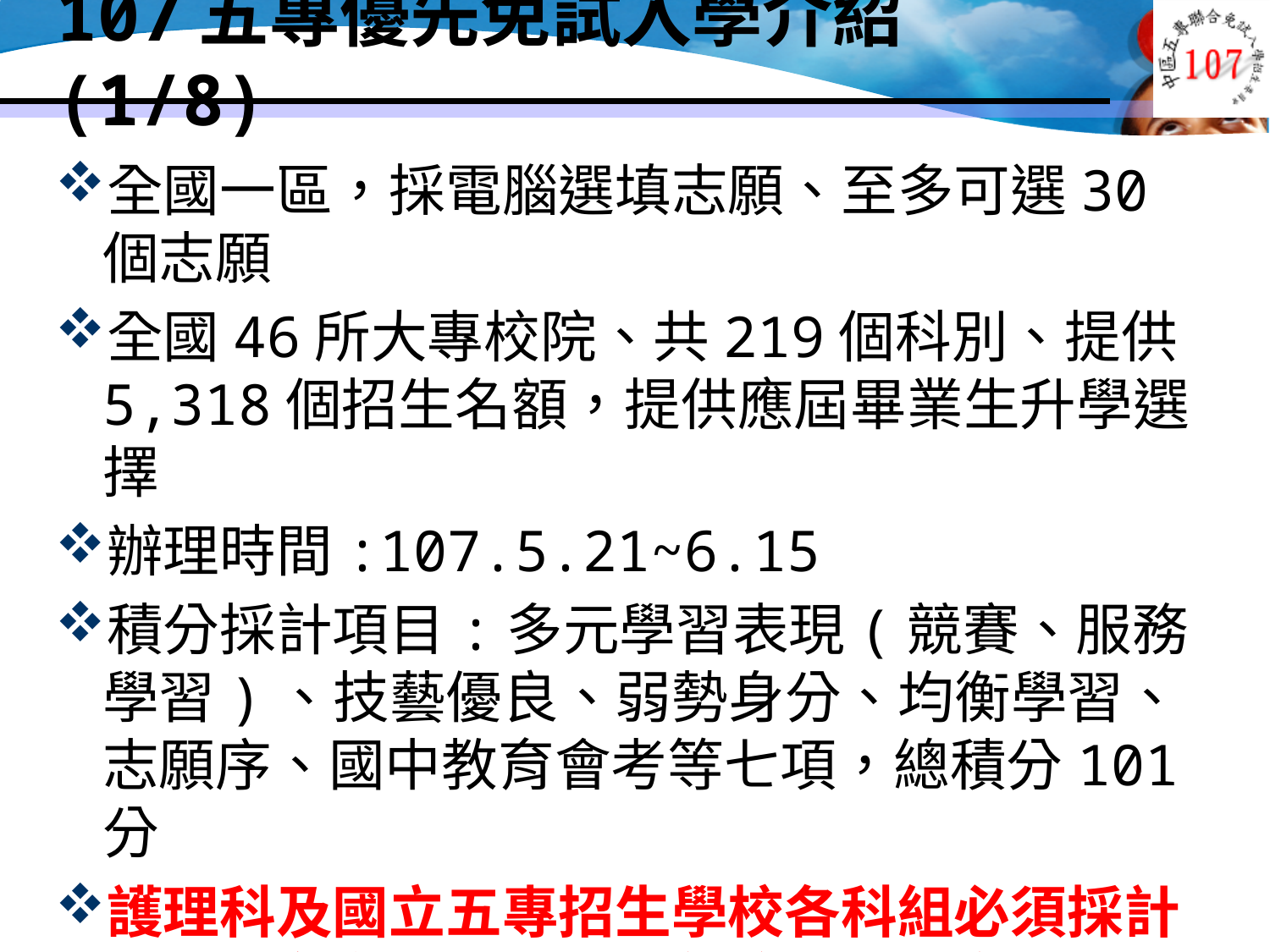

# 107五專優先免試入學介紹(1/8)
全國一區，採電腦選填志願、至多可選30個志願
全國46所大專校院、共219個科別、提供5,318個招生名額，提供應屆畢業生升學選擇
辦理時間:107.5.21~6.15
積分採計項目:多元學習表現(競賽、服務學習)、技藝優良、弱勢身分、均衡學習、志願序、國中教育會考等七項，總積分101分
護理科及國立五專招生學校各科組必須採計國中教育會考，其他由各校自行決定